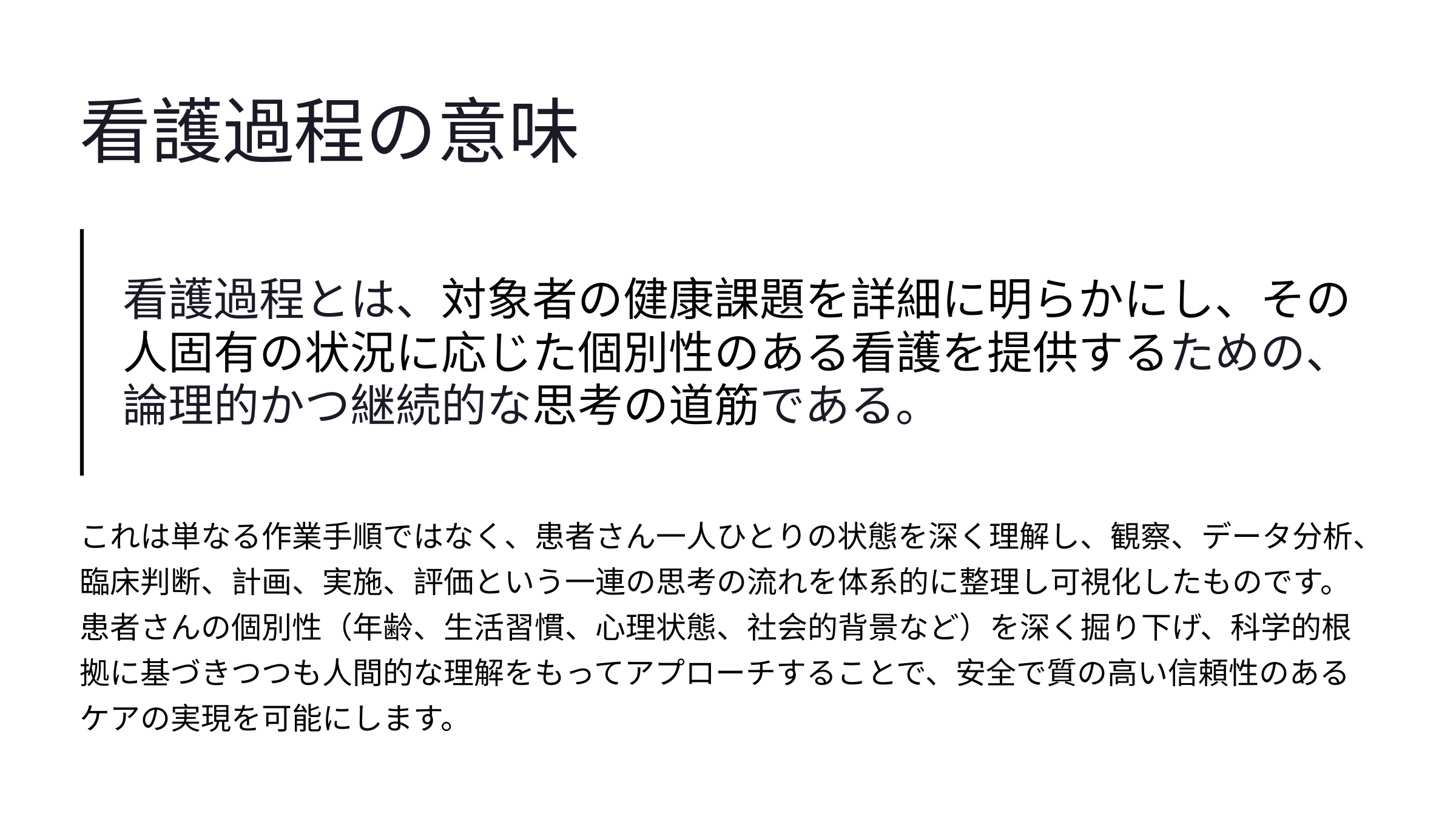

看護過程の意味

看護過程とは、対象者の健康課題を詳細に明らかにし、その人固有の状況に応じた個別性のある看護を提供するための、論理的かつ継続的な思考の道筋である。
これは単なる作業手順ではなく、患者さん一人ひとりの状態を深く理解し、観察、データ分析、臨床判断、計画、実施、評価という一連の思考の流れを体系的に整理し可視化したものです。患者さんの個別性（年齢、生活習慣、心理状態、社会的背景など）を深く掘り下げ、科学的根拠に基づきつつも人間的な理解をもってアプローチすることで、安全で質の高い信頼性のあるケアの実現を可能にします。